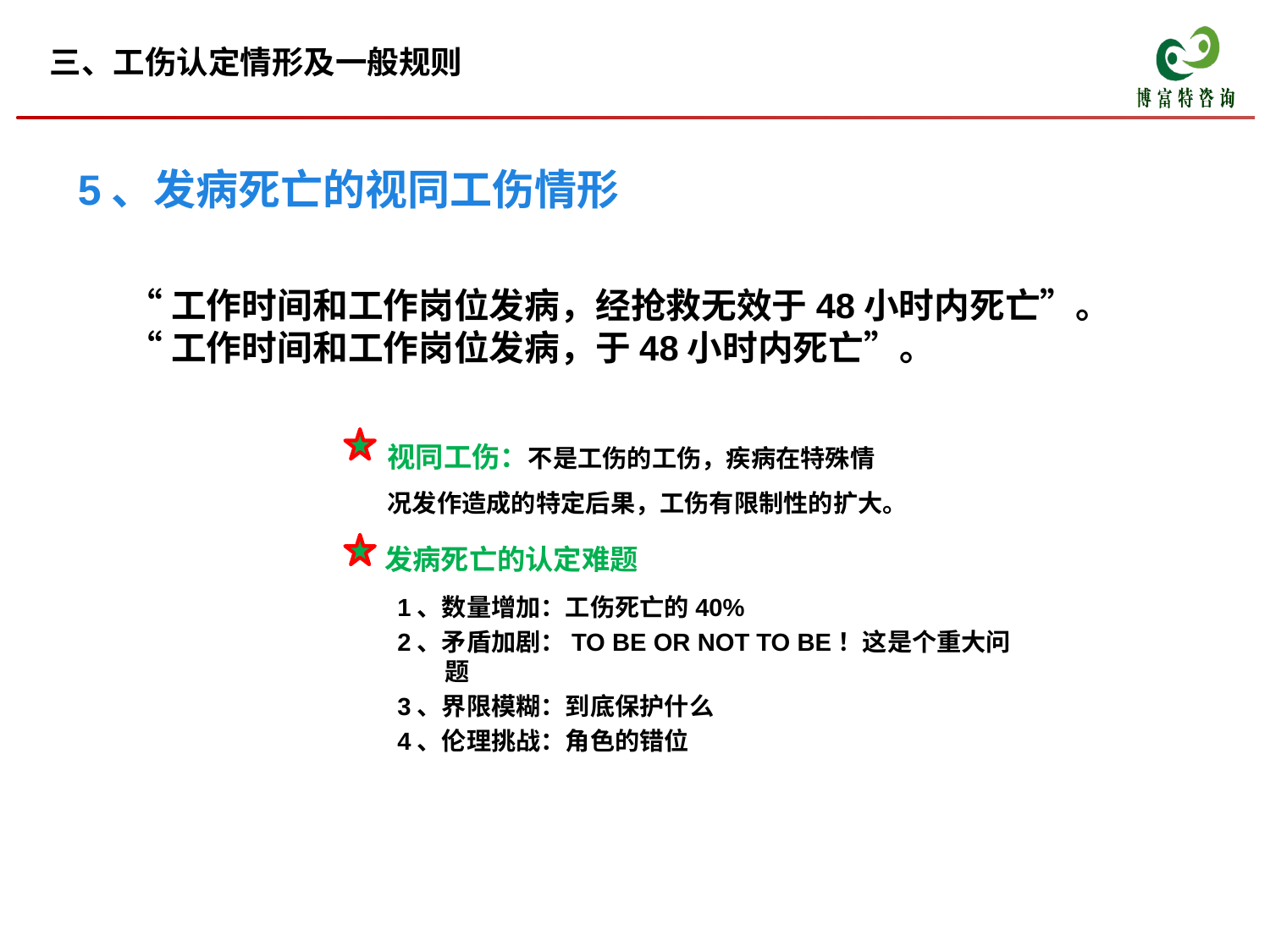

三、工伤认定情形及一般规则
5、发病死亡的视同工伤情形
“工作时间和工作岗位发病，经抢救无效于48小时内死亡”。
“工作时间和工作岗位发病，于48小时内死亡”。

视同工伤：不是工伤的工伤，疾病在特殊情况发作造成的特定后果，工伤有限制性的扩大。

发病死亡的认定难题
1、数量增加：工伤死亡的40%
2、矛盾加剧：TO BE OR NOT TO BE！这是个重大问题
3、界限模糊：到底保护什么
4、伦理挑战：角色的错位